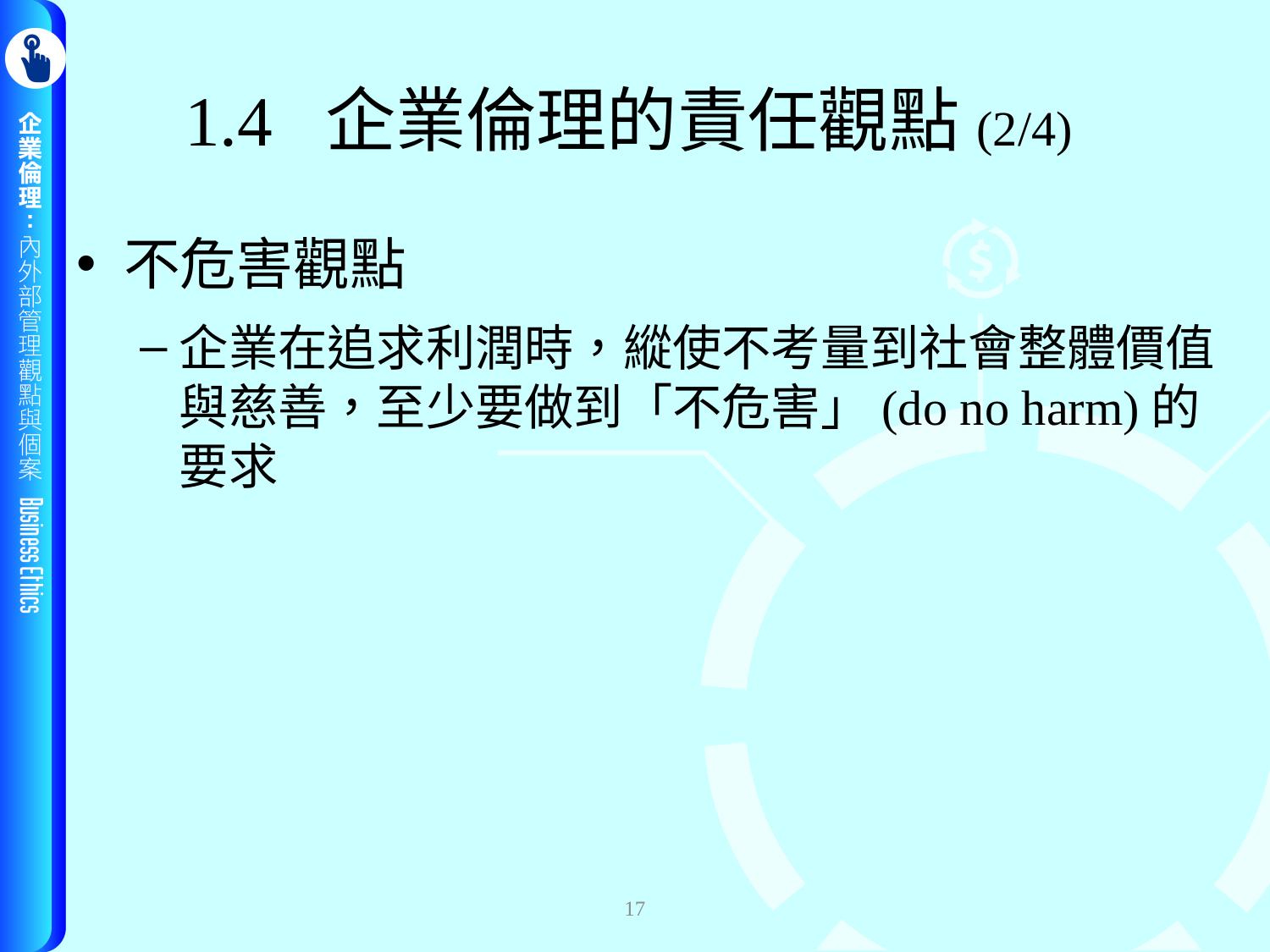

# 1.4  企業倫理的責任觀點(2/4)
不危害觀點
企業在追求利潤時，縱使不考量到社會整體價值與慈善，至少要做到「不危害」(do no harm)的要求
17